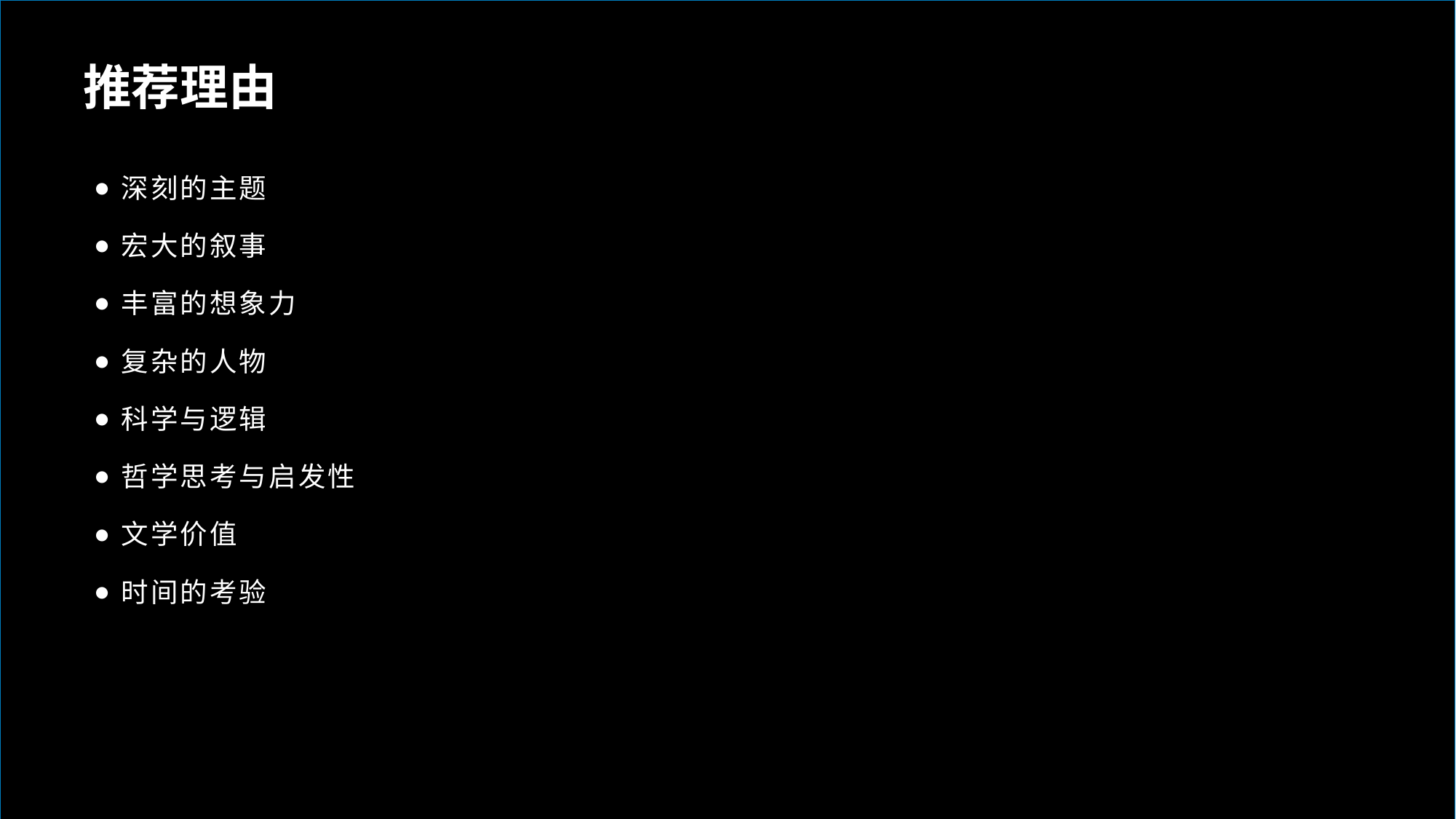

# 推荐理由
深刻的主题
宏大的叙事
丰富的想象力
复杂的人物
科学与逻辑
哲学思考与启发性
文学价值
时间的考验